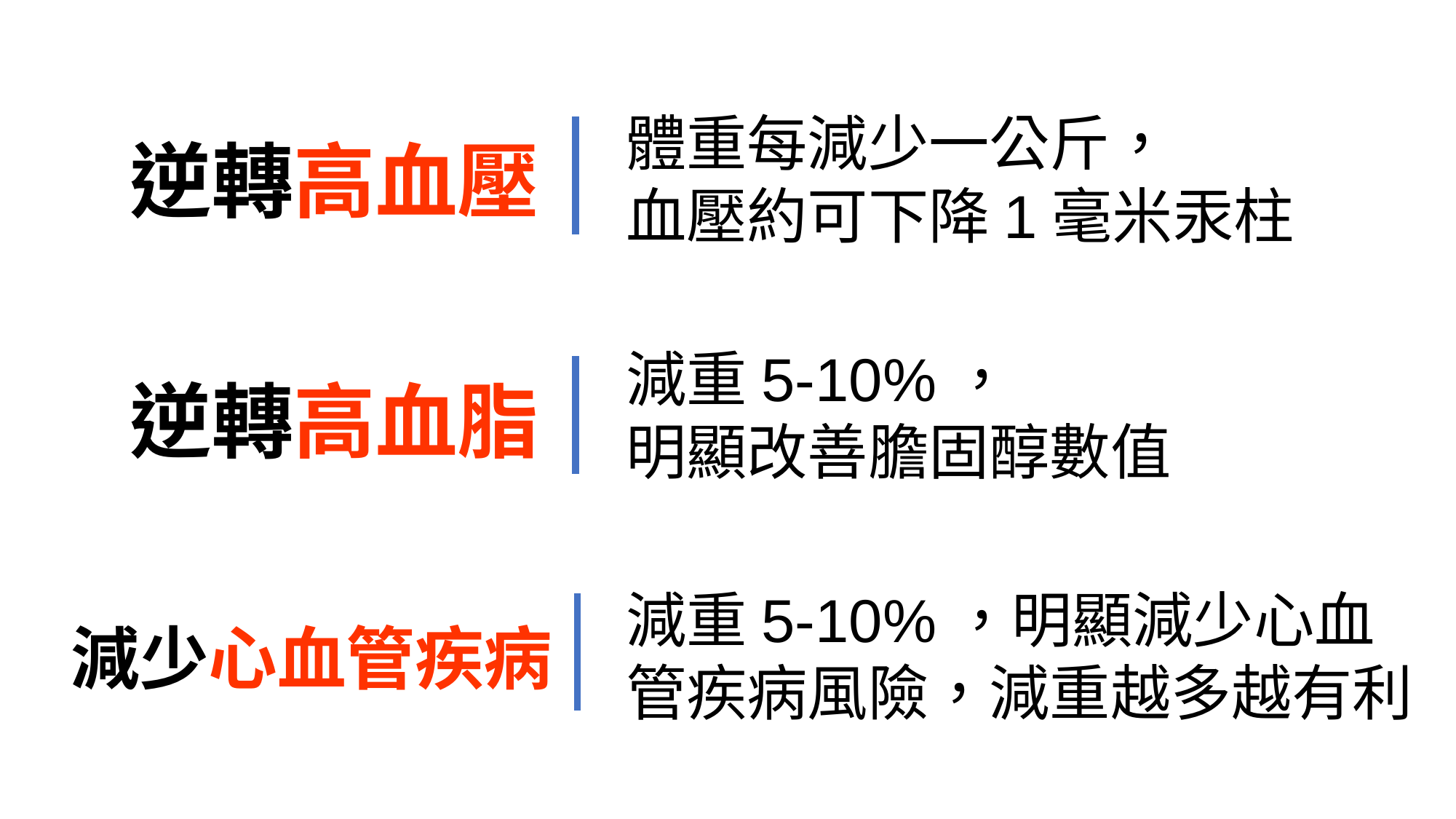

體重每減少一公斤，
血壓約可下降1毫米汞柱
# 逆轉高血壓
減重5-10%，
明顯改善膽固醇數值
逆轉高血脂
減重5-10%，明顯減少心血管疾病風險，減重越多越有利
減少心血管疾病